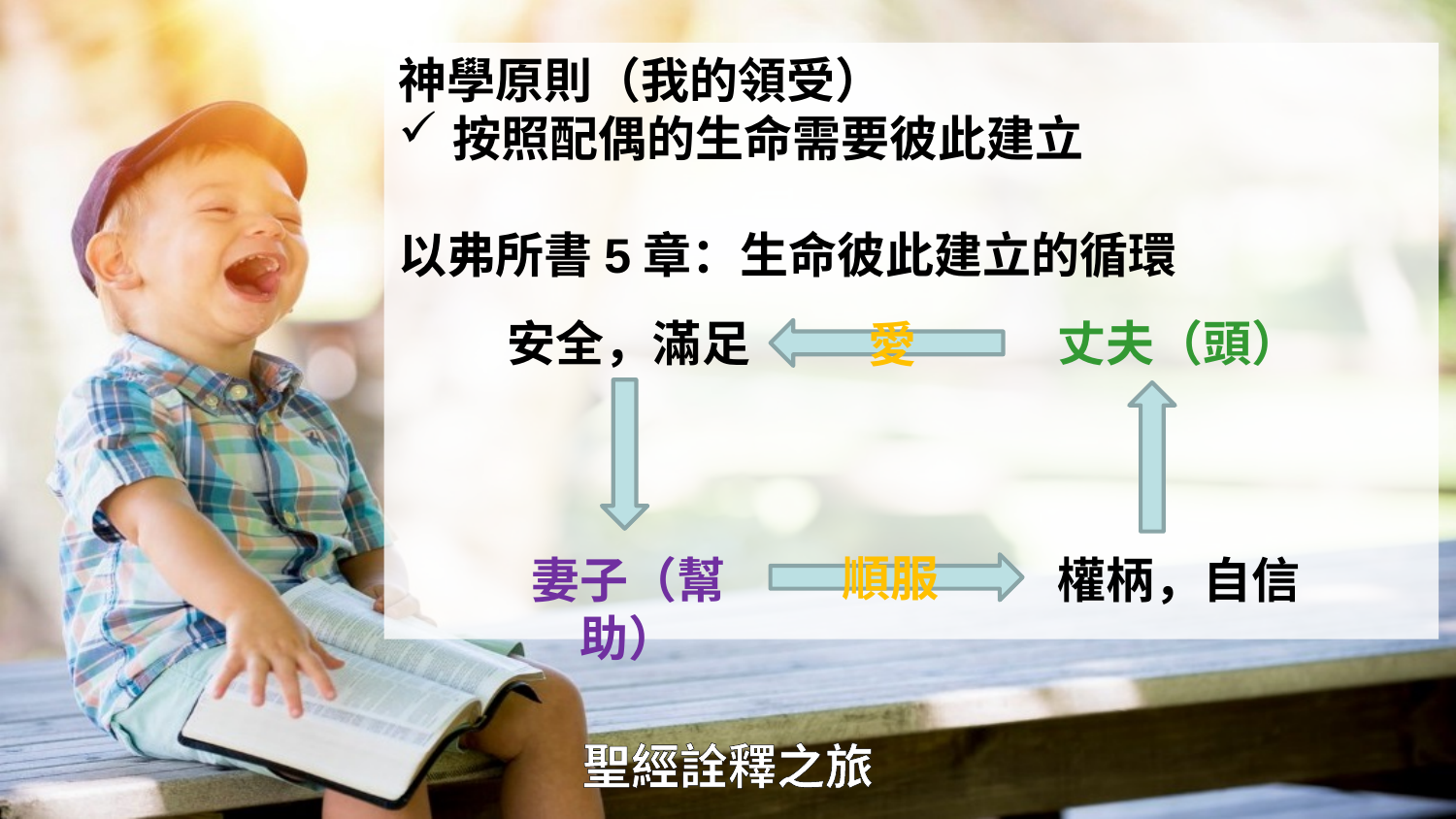

神學原則（我的領受）
按照配偶的生命需要彼此建立

以弗所書5章：生命彼此建立的循環

丈夫（頭）
安全，滿足
愛

妻子（幫助）
權柄，自信
順服
# 聖經詮釋之旅